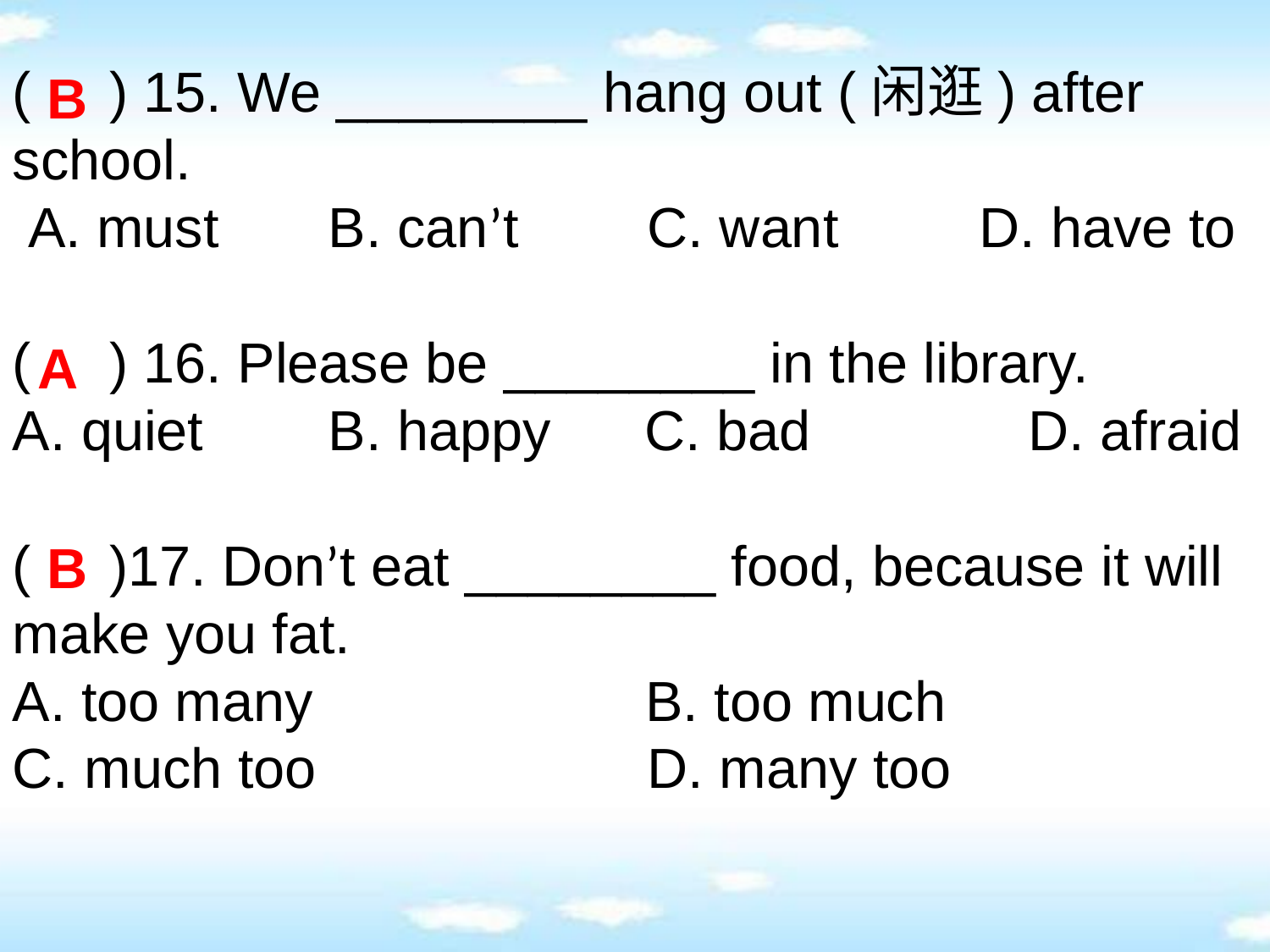

(     ) 15. We ________ hang out (闲逛) after school.
 A. must       B. can’t    	C. want         D. have to

(     ) 16. Please be ________ in the library.
A. quiet        B. happy      C. bad  	        	D. afraid

(     )17. Don’t eat ________ food, because it will make you fat.
A. too many       	        B. too much
C. much too      		D. many too
B
A
B